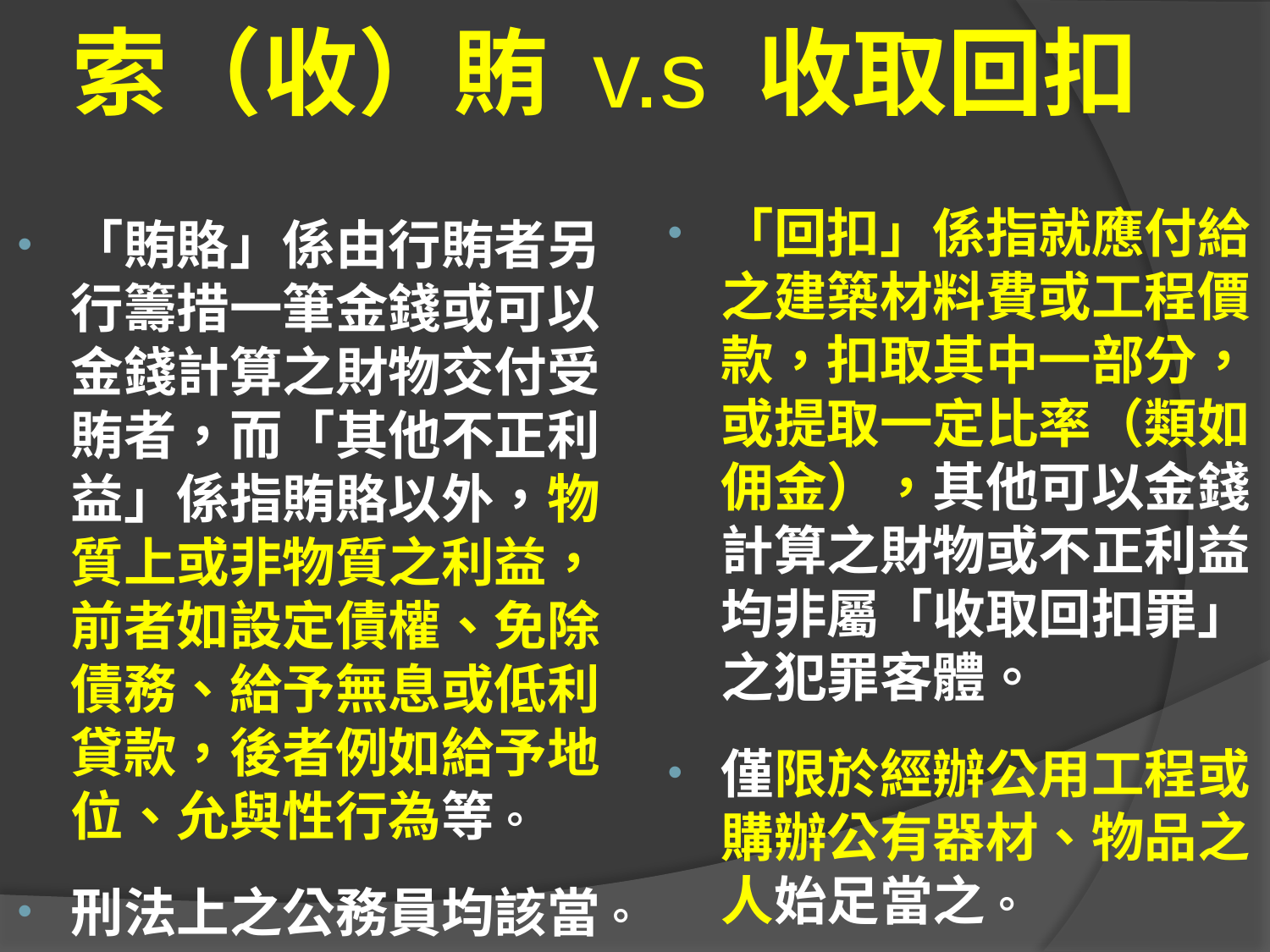

# 索（收）賄 v.s 收取回扣
「回扣」係指就應付給之建築材料費或工程價款，扣取其中一部分，或提取一定比率（類如佣金），其他可以金錢計算之財物或不正利益，均非屬「收取回扣罪」之犯罪客體。

僅限於經辦公用工程或購辦公有器材、物品之人始足當之。
「賄賂」係由行賄者另行籌措一筆金錢或可以金錢計算之財物交付受賄者，而「其他不正利益」係指賄賂以外，物質上或非物質之利益，前者如設定債權、免除債務、給予無息或低利貸款，後者例如給予地位、允與性行為等。

刑法上之公務員均該當。